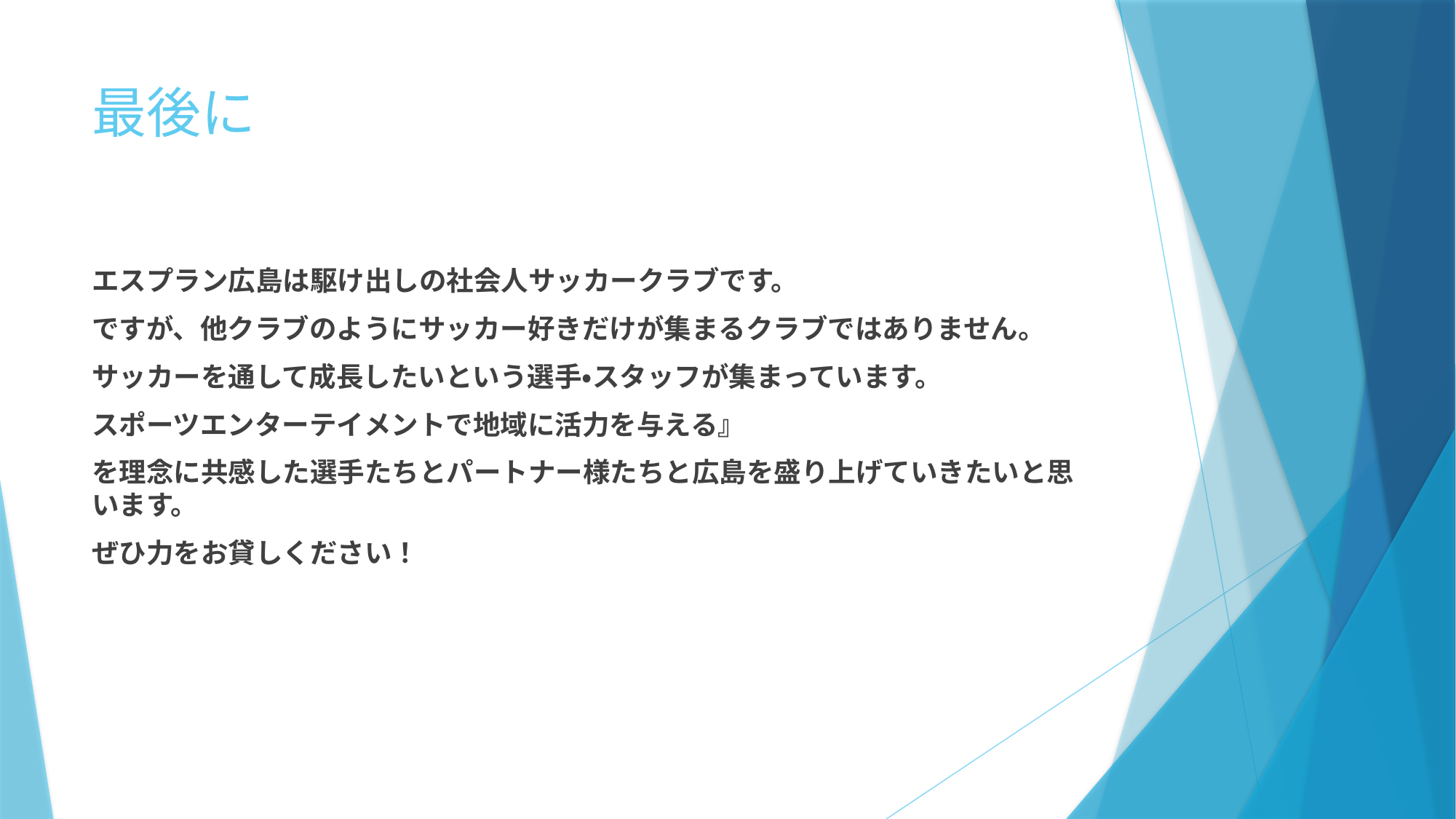

# 最後に
エスプラン広島は駆け出しの社会人サッカークラブです。
ですが、他クラブのようにサッカー好きだけが集まるクラブではありません。
サッカーを通して成長したいという選手・スタッフが集まっています。
スポーツエンターテイメントで地域に活力を与える』
を理念に共感した選手たちとパートナー様たちと広島を盛り上げていきたいと思います。
ぜひ力をお貸しください！